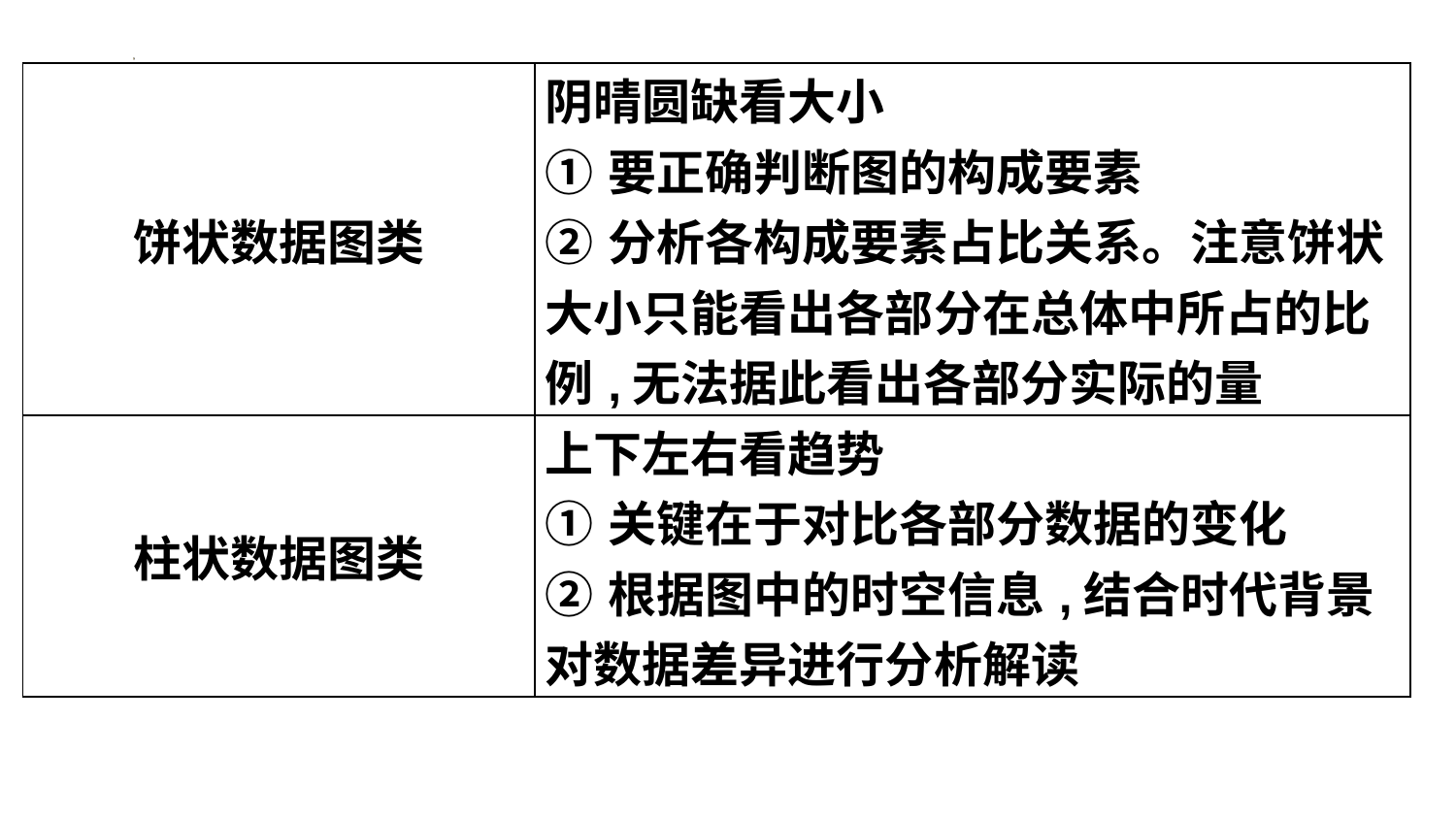

| 饼状数据图类 | 阴晴圆缺看大小 ①要正确判断图的构成要素 ②分析各构成要素占比关系。注意饼状大小只能看出各部分在总体中所占的比例,无法据此看出各部分实际的量 |
| --- | --- |
| 柱状数据图类 | 上下左右看趋势 ①关键在于对比各部分数据的变化 ②根据图中的时空信息,结合时代背景对数据差异进行分析解读 |